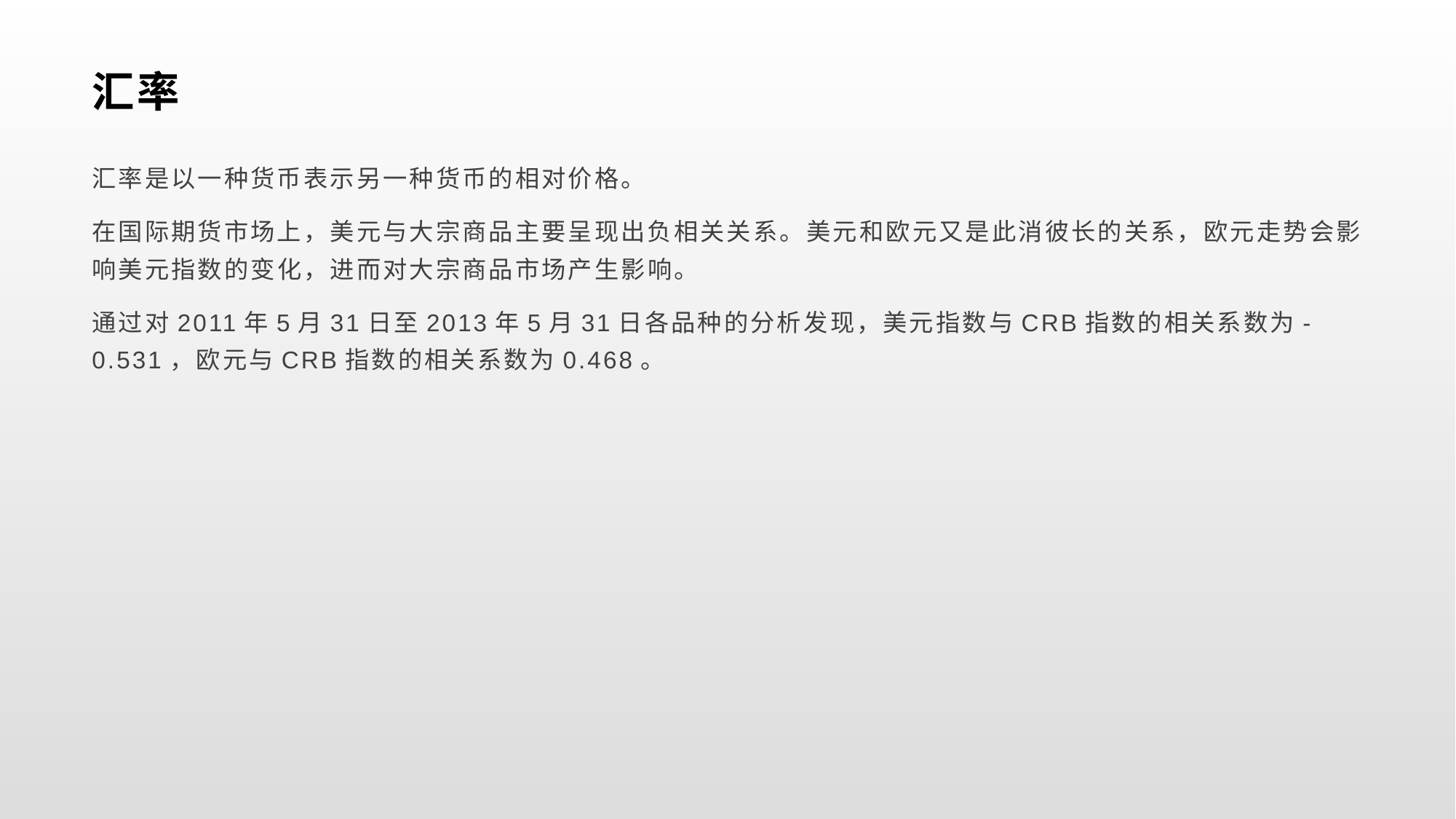

# 汇率
汇率是以一种货币表示另一种货币的相对价格。
在国际期货市场上，美元与大宗商品主要呈现出负相关关系。美元和欧元又是此消彼长的关系，欧元走势会影响美元指数的变化，进而对大宗商品市场产生影响。
通过对2011年5月31日至2013年5月31日各品种的分析发现，美元指数与CRB指数的相关系数为-0.531，欧元与CRB指数的相关系数为0.468。